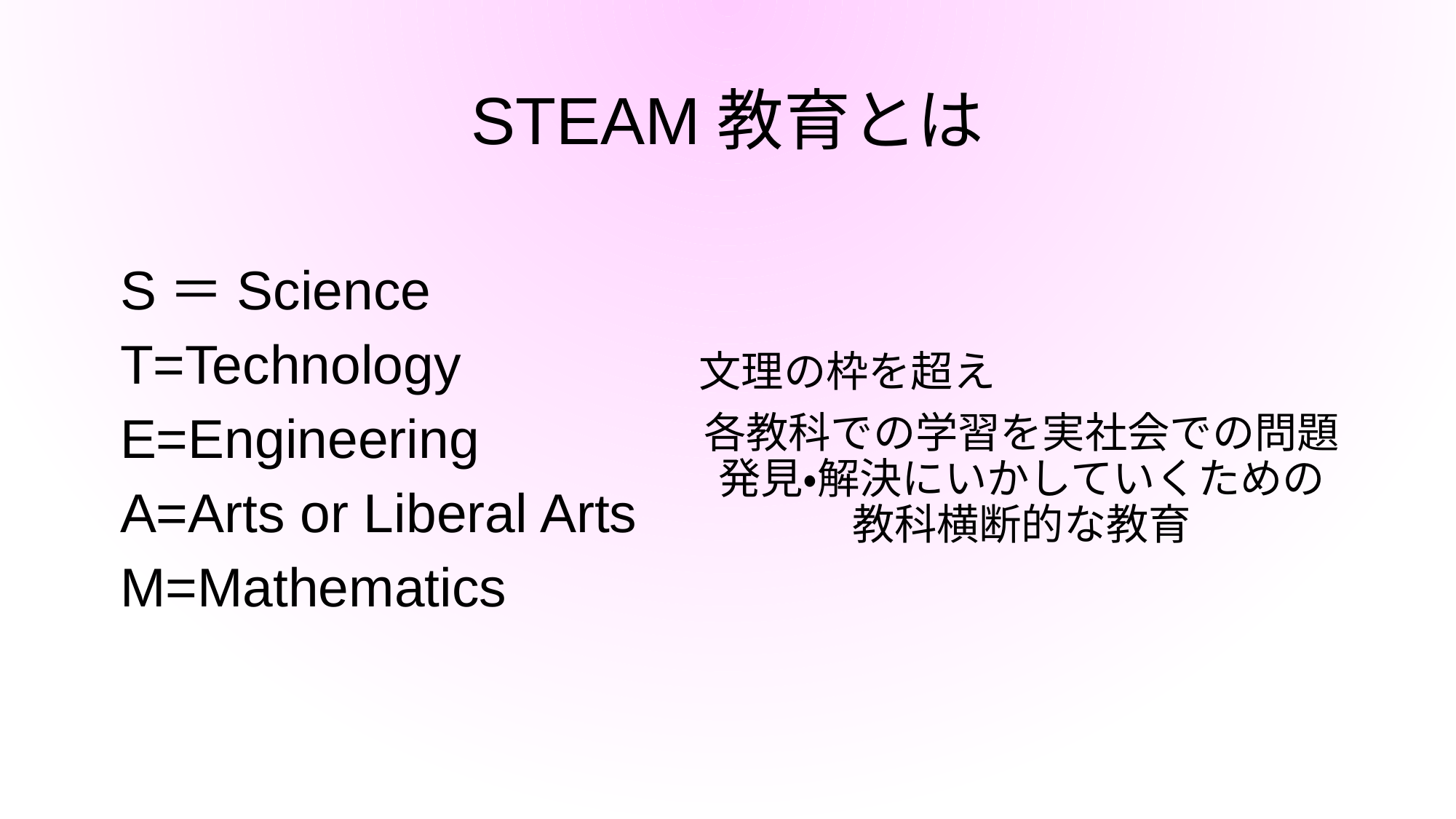

# STEAM教育とは

文理の枠を超え
各教科での学習を実社会での問題発⾒・解決にいかしていくための教科横断的な教育

S＝Science
T=Technology
E=Engineering
A=Arts or Liberal Arts
M=Mathematics